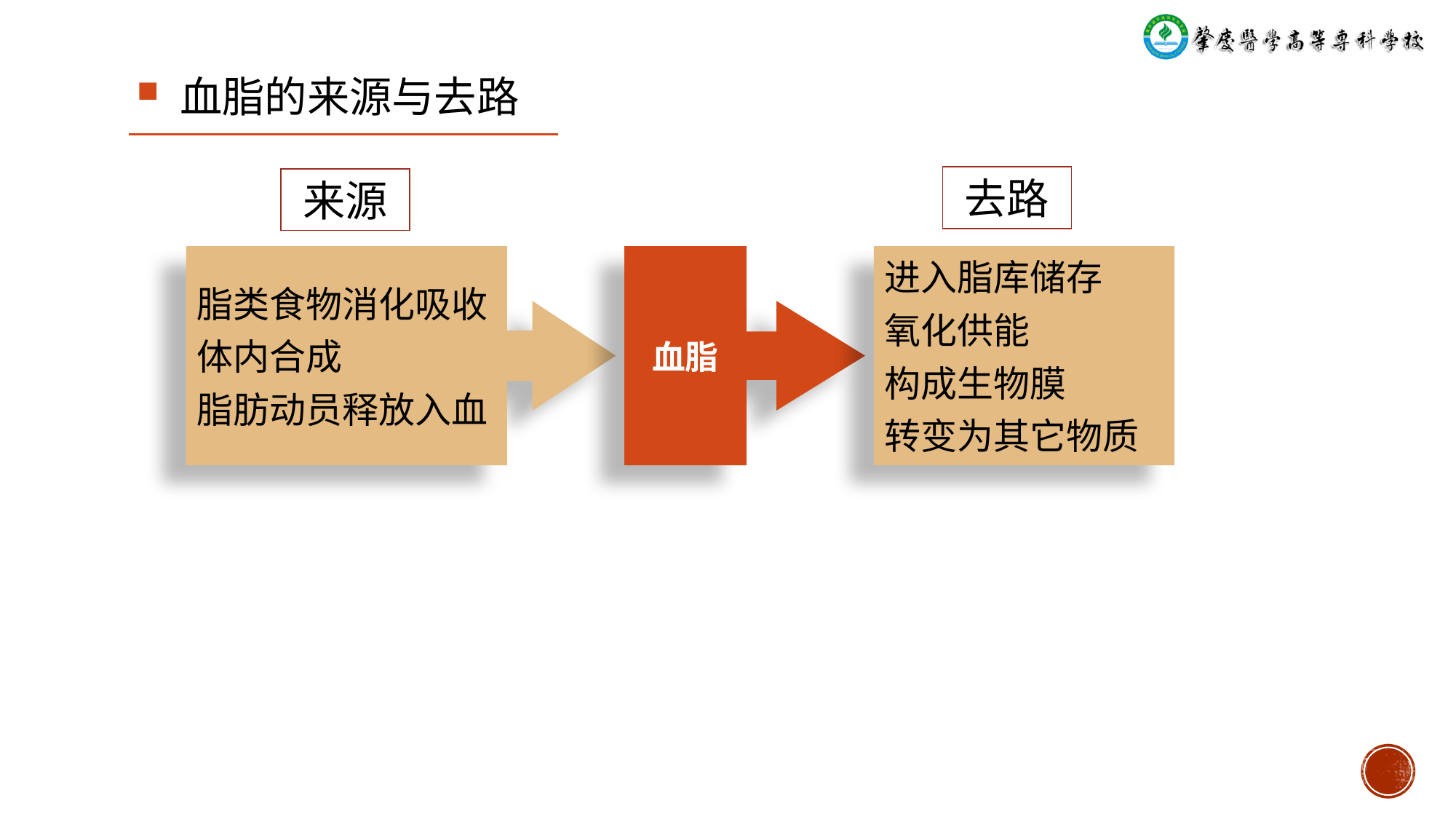

# 血脂的来源与去路
去路
来源
脂类食物消化吸收
体内合成
脂肪动员释放入血
血脂
进入脂库储存
氧化供能
构成生物膜
转变为其它物质